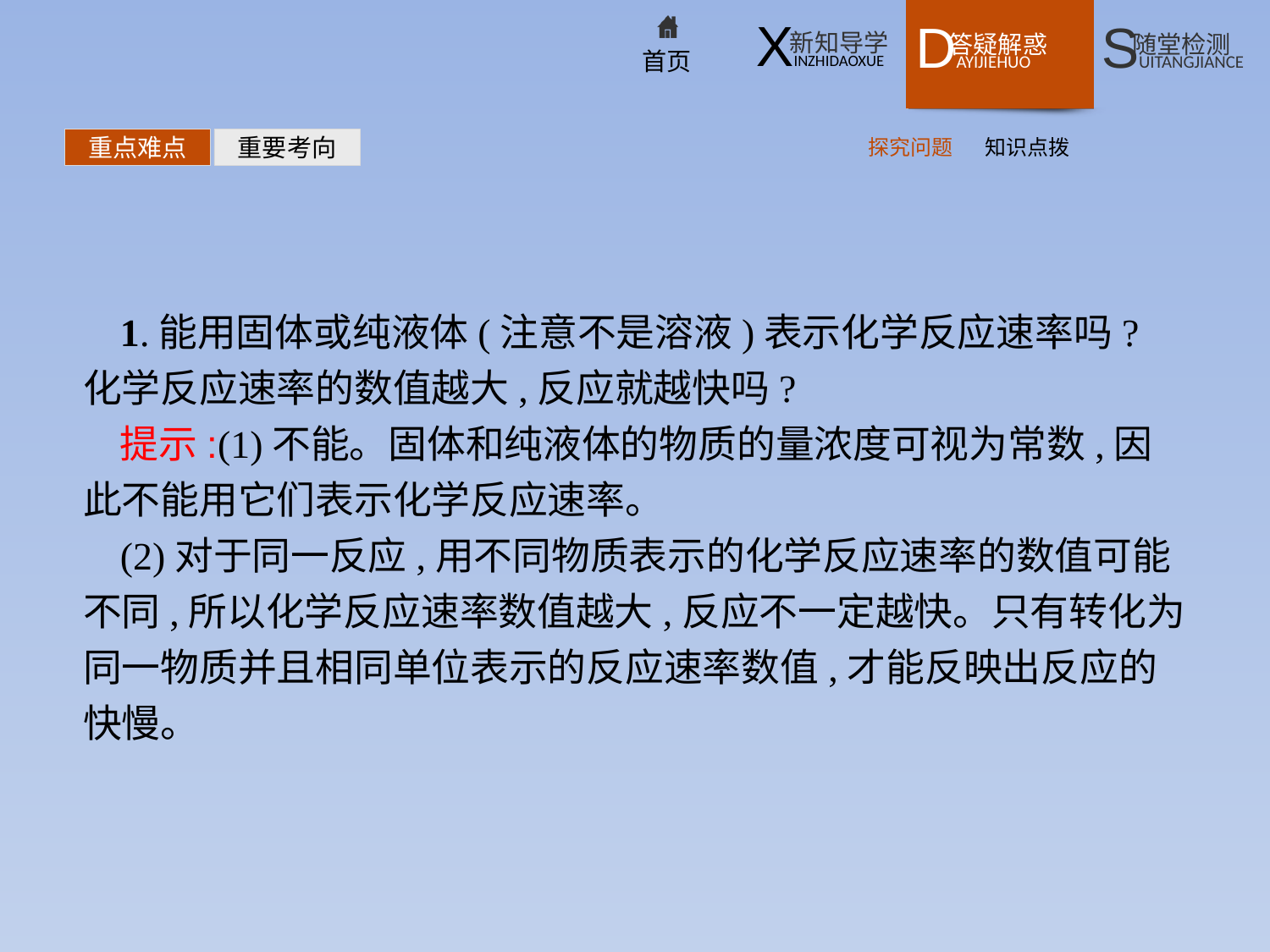

探究问题
知识点拨
重点难点
重要考向
1.能用固体或纯液体(注意不是溶液)表示化学反应速率吗?化学反应速率的数值越大,反应就越快吗?
提示:(1)不能。固体和纯液体的物质的量浓度可视为常数,因此不能用它们表示化学反应速率。
(2)对于同一反应,用不同物质表示的化学反应速率的数值可能不同,所以化学反应速率数值越大,反应不一定越快。只有转化为同一物质并且相同单位表示的反应速率数值,才能反映出反应的快慢。